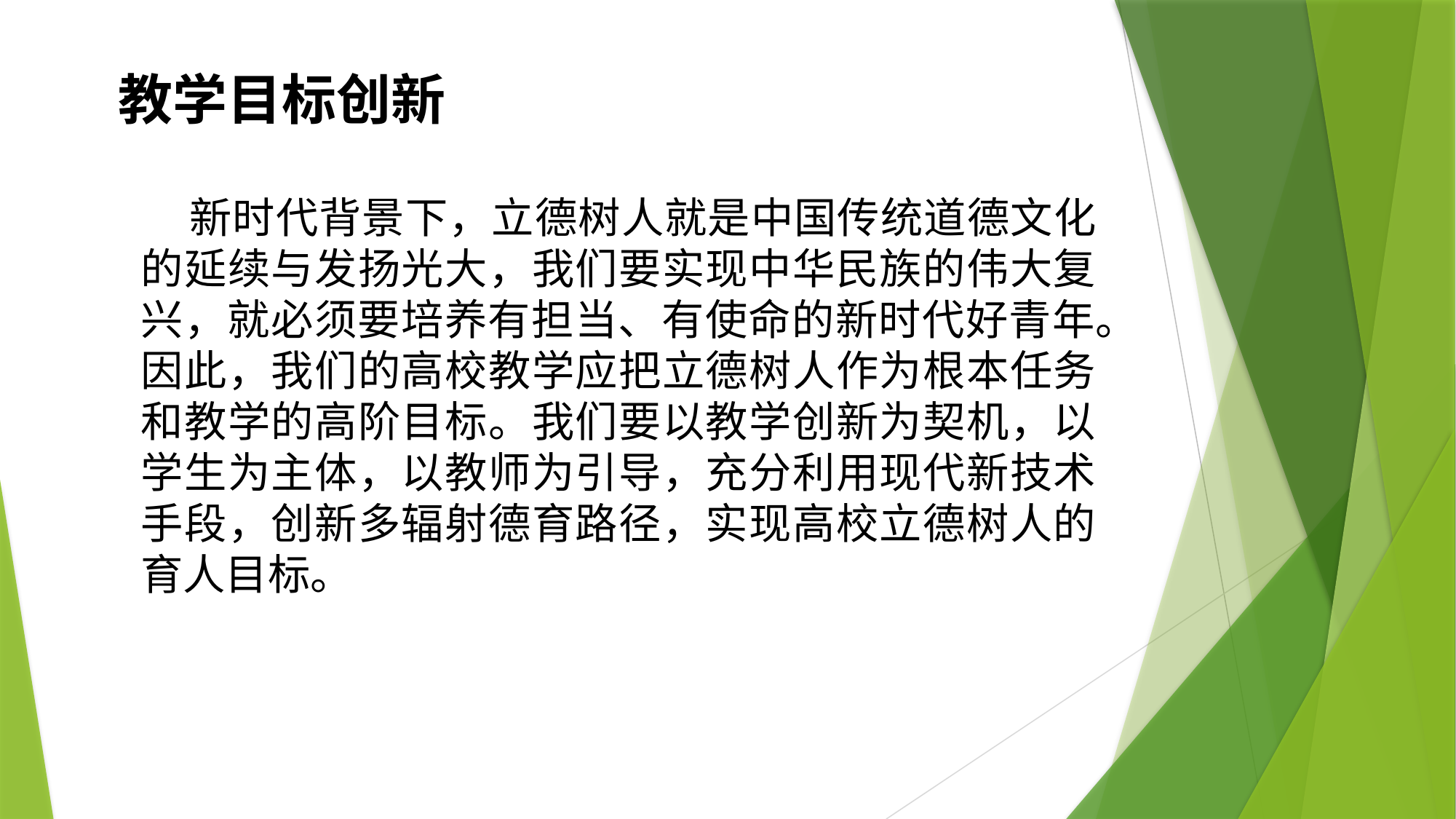

教学目标创新
新时代背景下，立德树人就是中国传统道德文化的延续与发扬光大，我们要实现中华民族的伟大复兴，就必须要培养有担当、有使命的新时代好青年。因此，我们的高校教学应把立德树人作为根本任务和教学的高阶目标。我们要以教学创新为契机，以学生为主体，以教师为引导，充分利用现代新技术手段，创新多辐射德育路径，实现高校立德树人的育人目标。